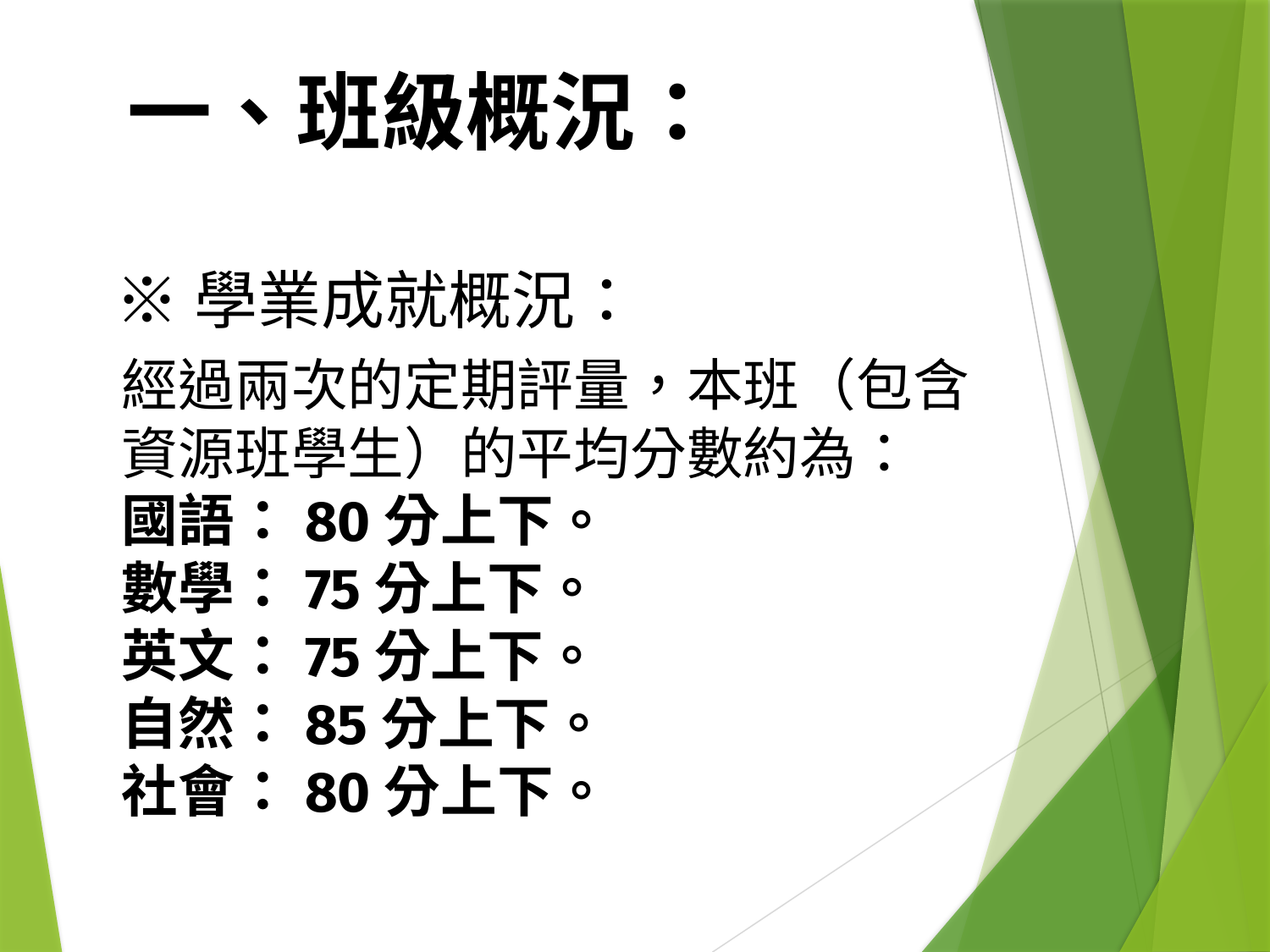

一、班級概況：
※學業成就概況：
經過兩次的定期評量，本班（包含資源班學生）的平均分數約為：
國語：80分上下。
數學：75分上下。
英文：75分上下。
自然：85分上下。
社會：80分上下。